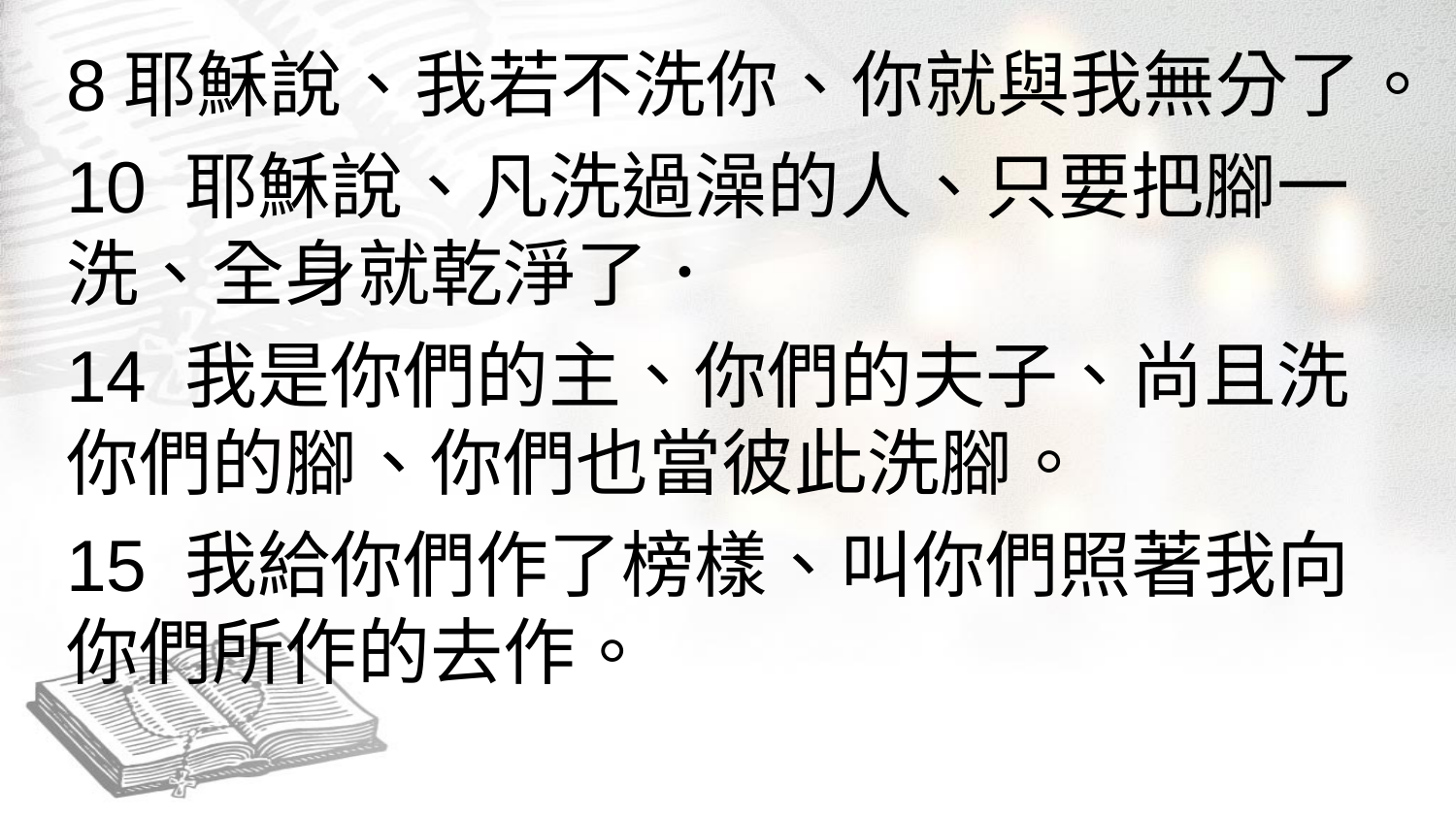

8耶穌說、我若不洗你、你就與我無分了。
10 耶穌說、凡洗過澡的人、只要把腳一洗、全身就乾淨了．
14 我是你們的主、你們的夫子、尚且洗你們的腳、你們也當彼此洗腳。
15 我給你們作了榜樣、叫你們照著我向你們所作的去作。